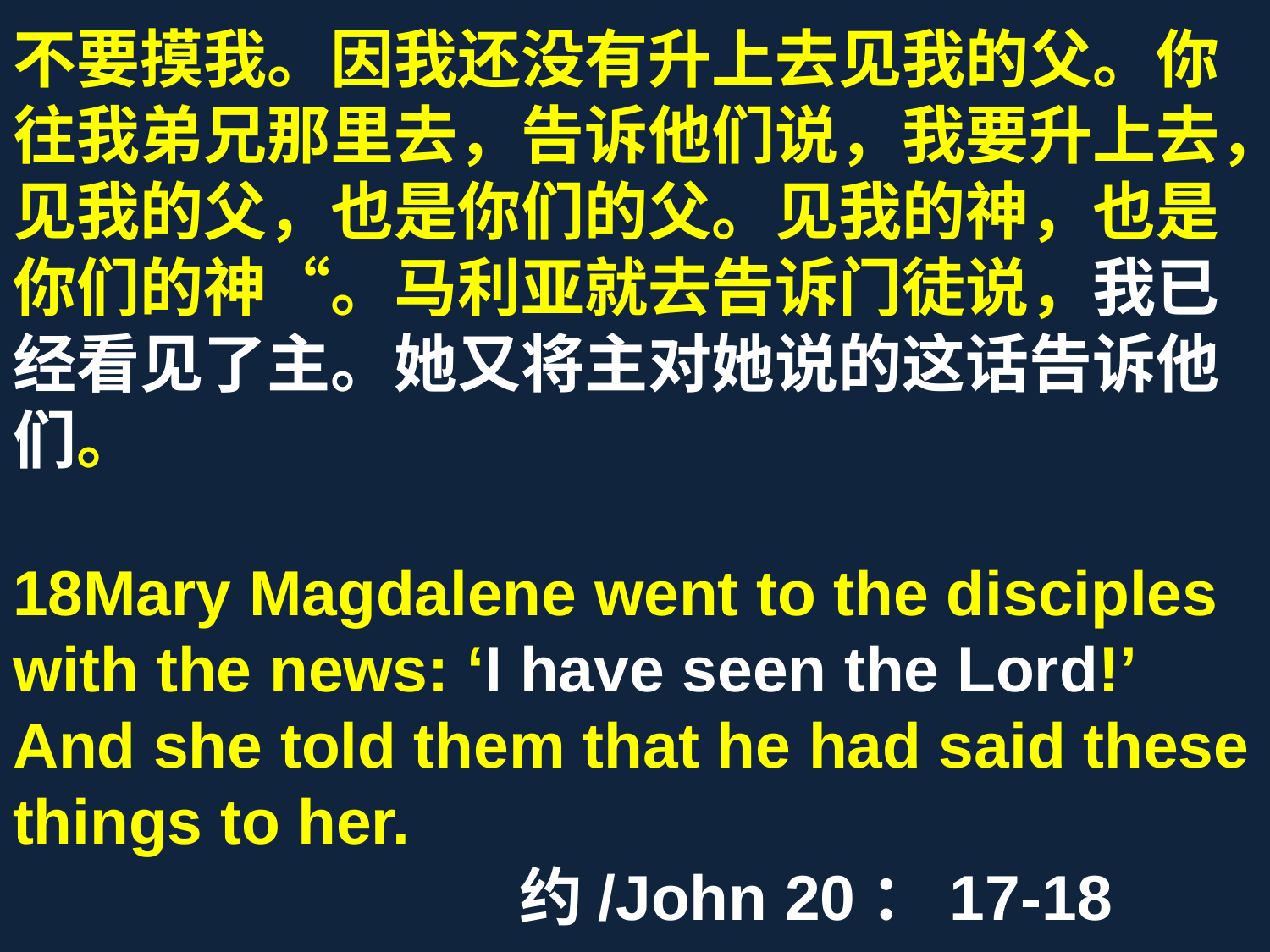

不要摸我。因我还没有升上去见我的父。你往我弟兄那里去，告诉他们说，我要升上去，见我的父，也是你们的父。见我的神，也是你们的神“。马利亚就去告诉门徒说，我已经看见了主。她又将主对她说的这话告诉他们。
18Mary Magdalene went to the disciples with the news: ‘I have seen the Lord!’ And she told them that he had said these things to her.
                            约/John 20：17-18